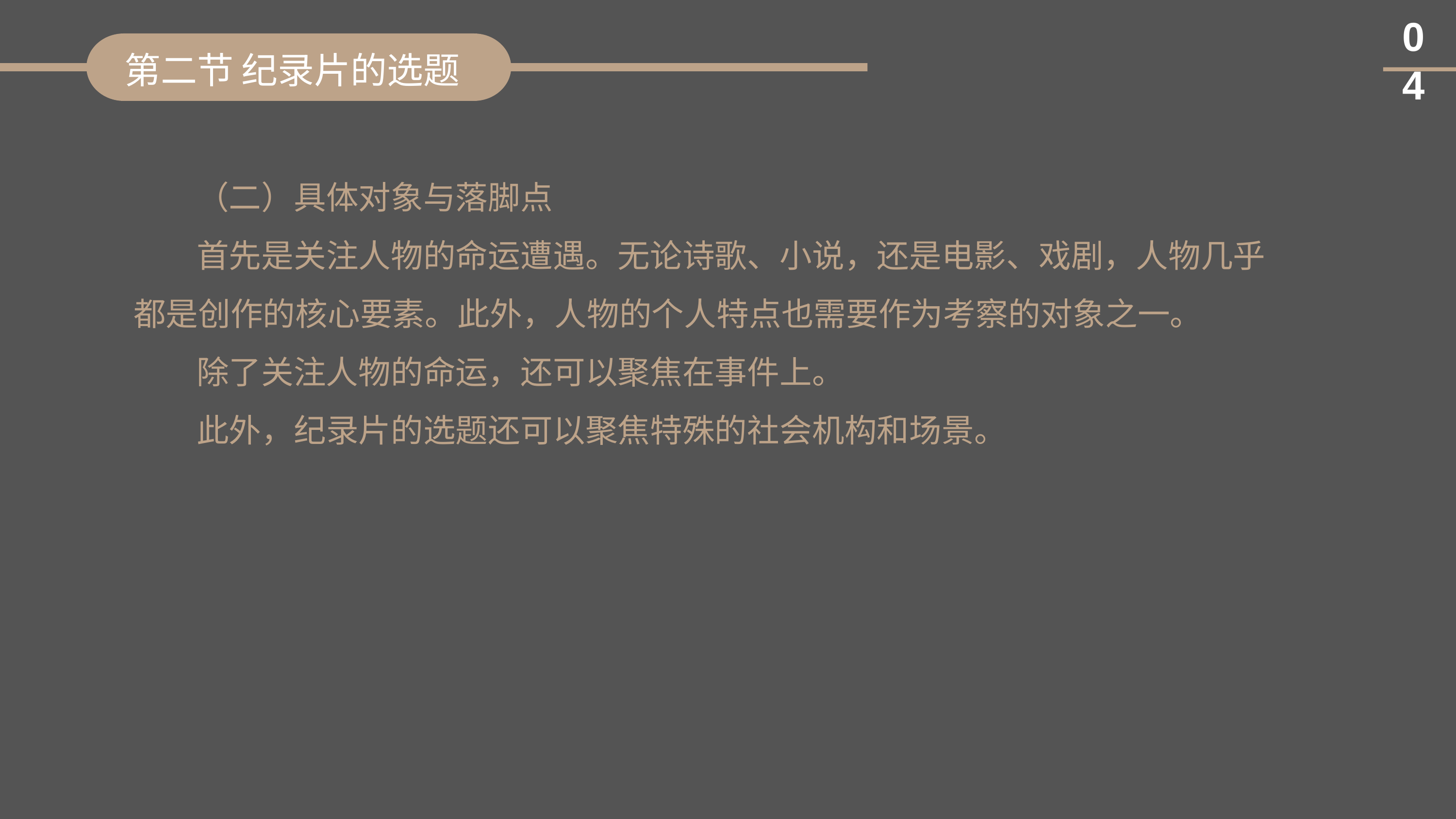

04

第二节 纪录片的选题

（二）具体对象与落脚点
首先是关注人物的命运遭遇。无论诗歌、小说，还是电影、戏剧，人物几乎都是创作的核心要素。此外，人物的个人特点也需要作为考察的对象之一。
除了关注人物的命运，还可以聚焦在事件上。
此外，纪录片的选题还可以聚焦特殊的社会机构和场景。